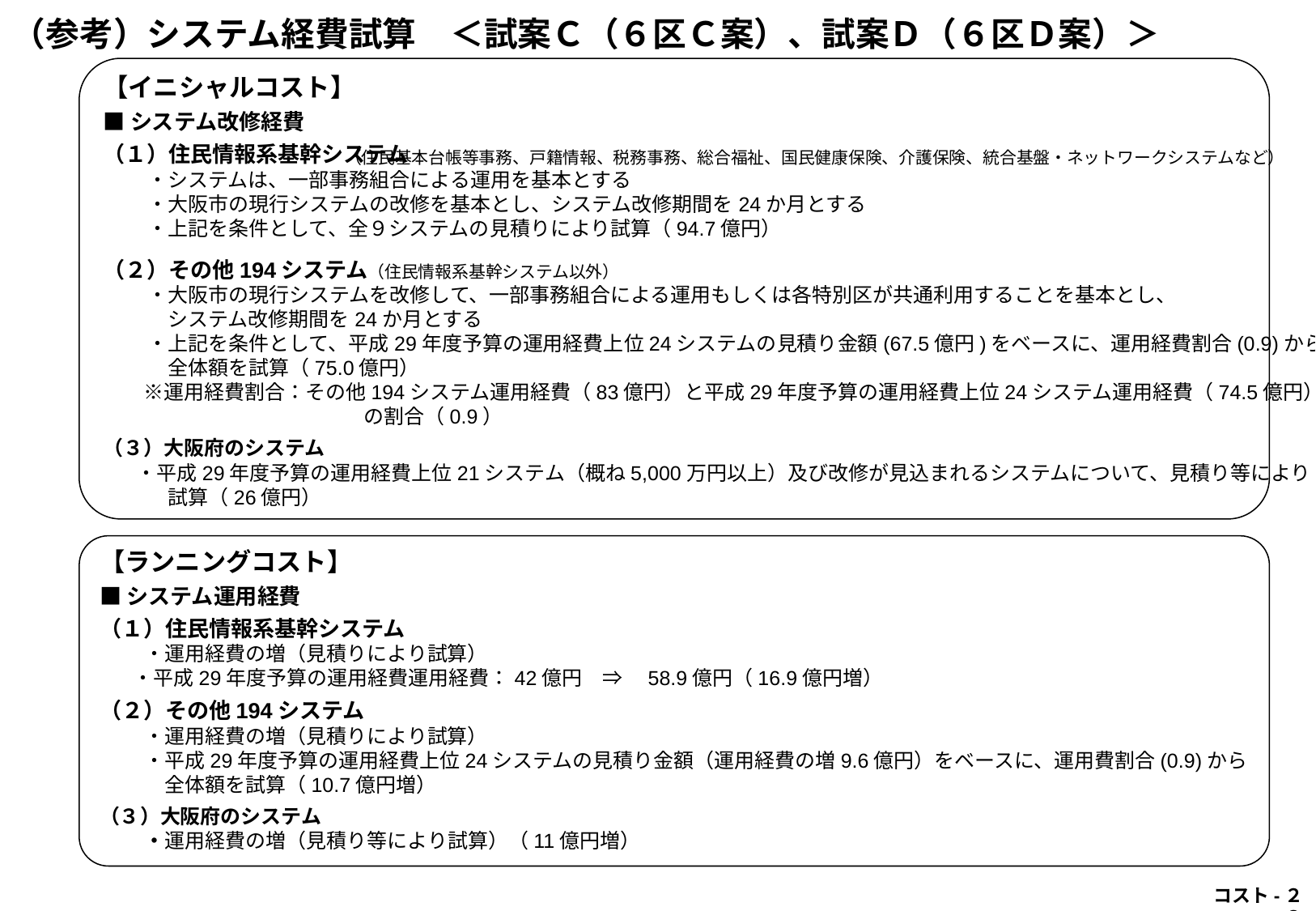

（参考）システム経費試算　＜試案Ｃ（６区Ｃ案）、試案Ｄ（６区Ｄ案）＞
【イニシャルコスト】
■システム改修経費
（１）住民情報系基幹システム
　　 ・システムは、一部事務組合による運用を基本とする
　　 ・大阪市の現行システムの改修を基本とし、システム改修期間を24か月とする
　　 ・上記を条件として、全９システムの見積りにより試算（94.7億円）
（２）その他194システム（住民情報系基幹システム以外）
　　 ・大阪市の現行システムを改修して、一部事務組合による運用もしくは各特別区が共通利用することを基本とし、
　　　 システム改修期間を24か月とする
　　 ・上記を条件として、平成29年度予算の運用経費上位24システムの見積り金額(67.5億円)をベースに、運用経費割合(0.9)から
　　 　全体額を試算（75.0億円）
　　※運用経費割合：その他194システム運用経費（83億円）と平成29年度予算の運用経費上位24システム運用経費（74.5億円）
　　   　　　　　 　　　　　の割合（0.9）
（３）大阪府のシステム
　   ・平成29年度予算の運用経費上位21システム（概ね5,000万円以上）及び改修が見込まれるシステムについて、見積り等により
　　　 試算（26億円）

（住民基本台帳等事務、戸籍情報、税務事務、総合福祉、国民健康保険、介護保険、統合基盤・ネットワークシステムなど）
【ランニングコスト】
■システム運用経費
（１）住民情報系基幹システム
　 　・運用経費の増（見積りにより試算）
　   ・平成29年度予算の運用経費運用経費：42億円　⇒　58.9億円（16.9億円増）
（２）その他194システム
　　 ・運用経費の増（見積りにより試算）
　　 ・平成29年度予算の運用経費上位24システムの見積り金額（運用経費の増9.6億円）をベースに、運用費割合(0.9)から
　　　 全体額を試算（10.7億円増）
（３）大阪府のシステム
　　 ・運用経費の増（見積り等により試算）（11億円増）

 コスト-２３